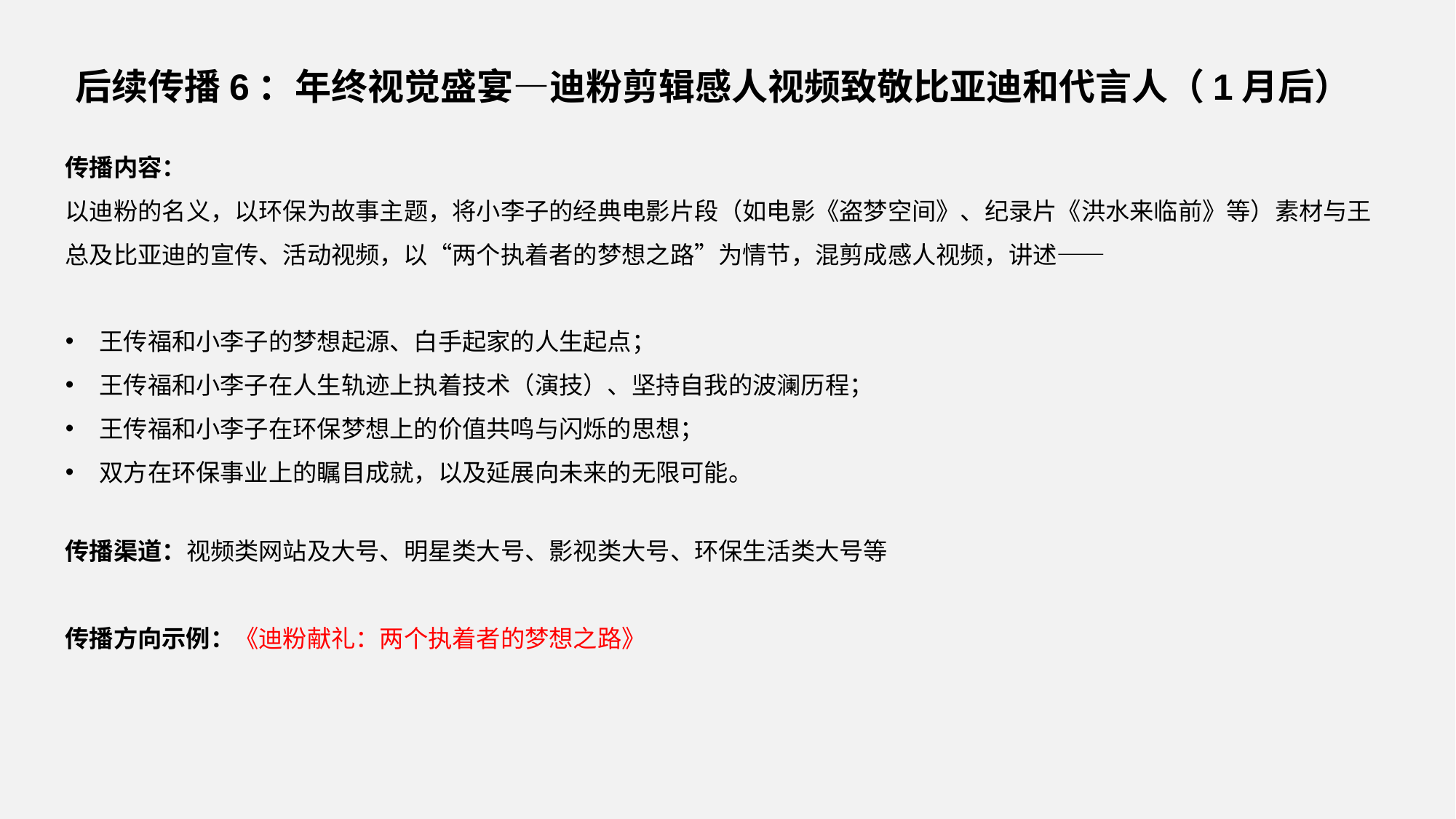

后续传播6：年终视觉盛宴—迪粉剪辑感人视频致敬比亚迪和代言人（1月后）
传播内容：
以迪粉的名义，以环保为故事主题，将小李子的经典电影片段（如电影《盗梦空间》、纪录片《洪水来临前》等）素材与王总及比亚迪的宣传、活动视频，以“两个执着者的梦想之路”为情节，混剪成感人视频，讲述——

王传福和小李子的梦想起源、白手起家的人生起点；
王传福和小李子在人生轨迹上执着技术（演技）、坚持自我的波澜历程；
王传福和小李子在环保梦想上的价值共鸣与闪烁的思想；
双方在环保事业上的瞩目成就，以及延展向未来的无限可能。

传播渠道：视频类网站及大号、明星类大号、影视类大号、环保生活类大号等

传播方向示例：《迪粉献礼：两个执着者的梦想之路》